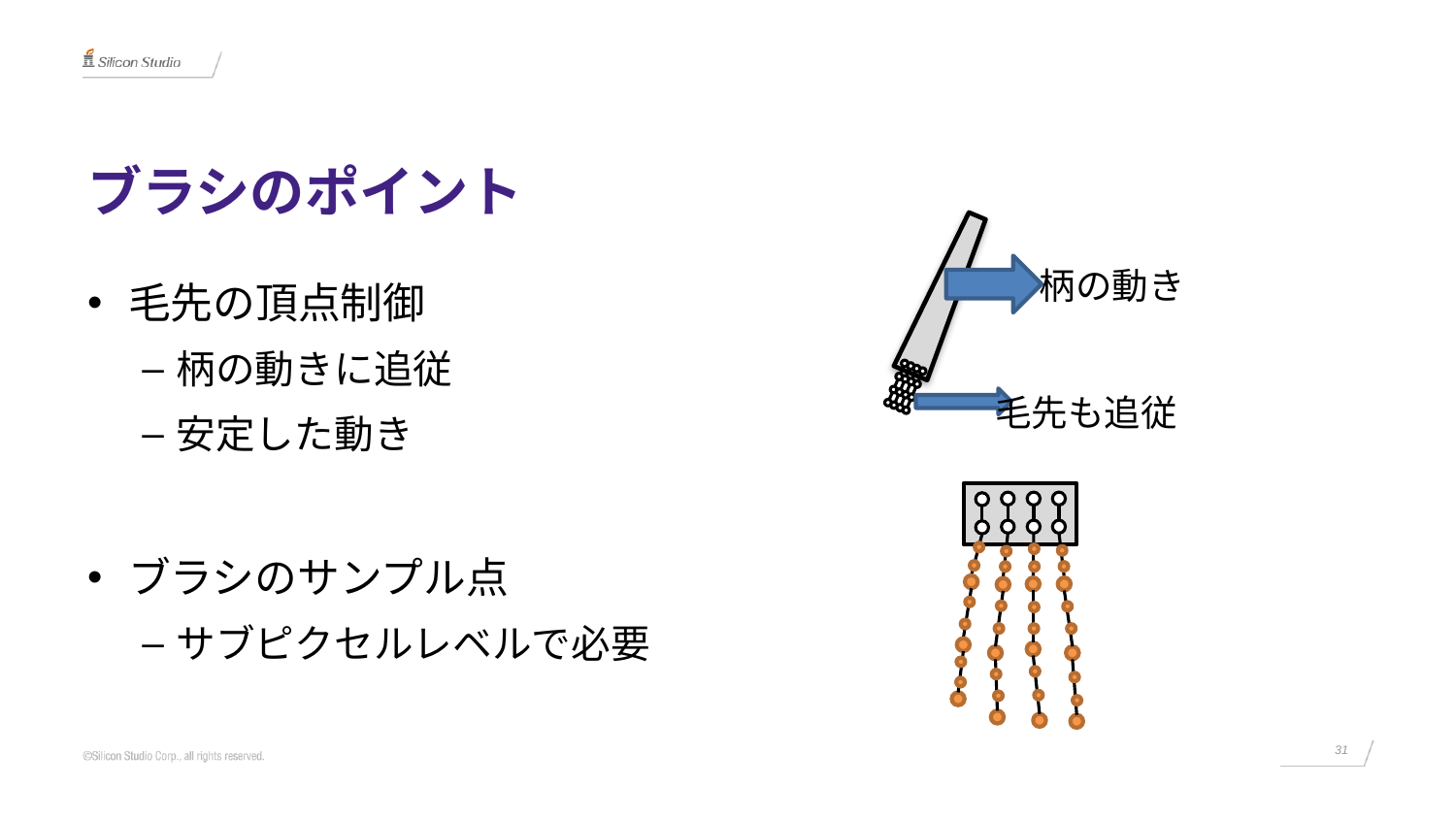

# ブラシのポイント

柄の動き
毛先も追従

毛先の頂点制御
柄の動きに追従
安定した動き

ブラシのサンプル点
サブピクセルレベルで必要

31